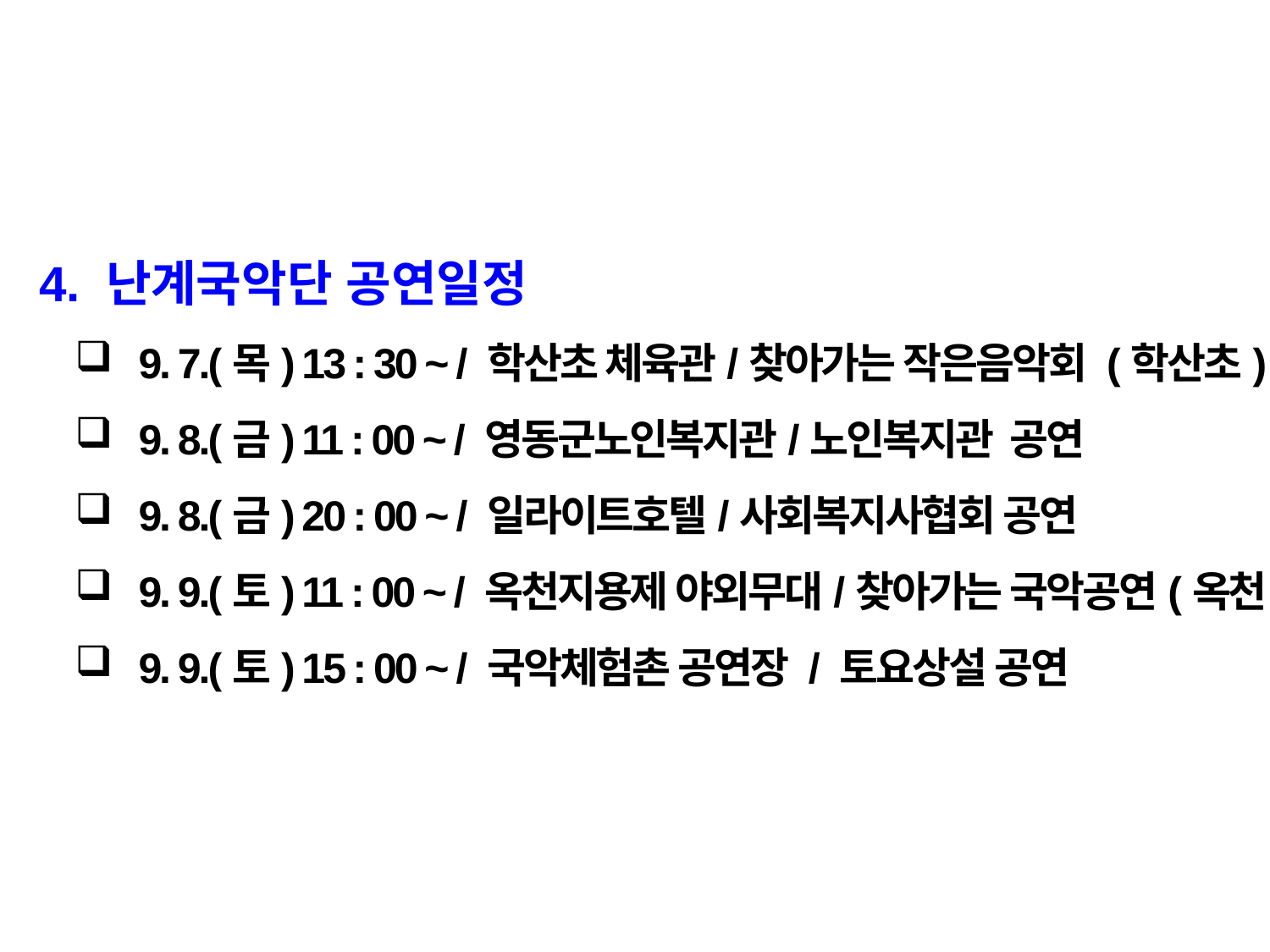

4. 난계국악단 공연일정
9. 7.(목) 13 : 30 ~ / 학산초 체육관/찾아가는 작은음악회 (학산초)
9. 8.(금) 11 : 00 ~ / 영동군노인복지관/노인복지관  공연
9. 8.(금) 20 : 00 ~ / 일라이트호텔/사회복지사협회 공연
9. 9.(토) 11 : 00 ~ / 옥천지용제 야외무대/찾아가는 국악공연(옥천)
9. 9.(토) 15 : 00 ~ / 국악체험촌 공연장 / 토요상설 공연